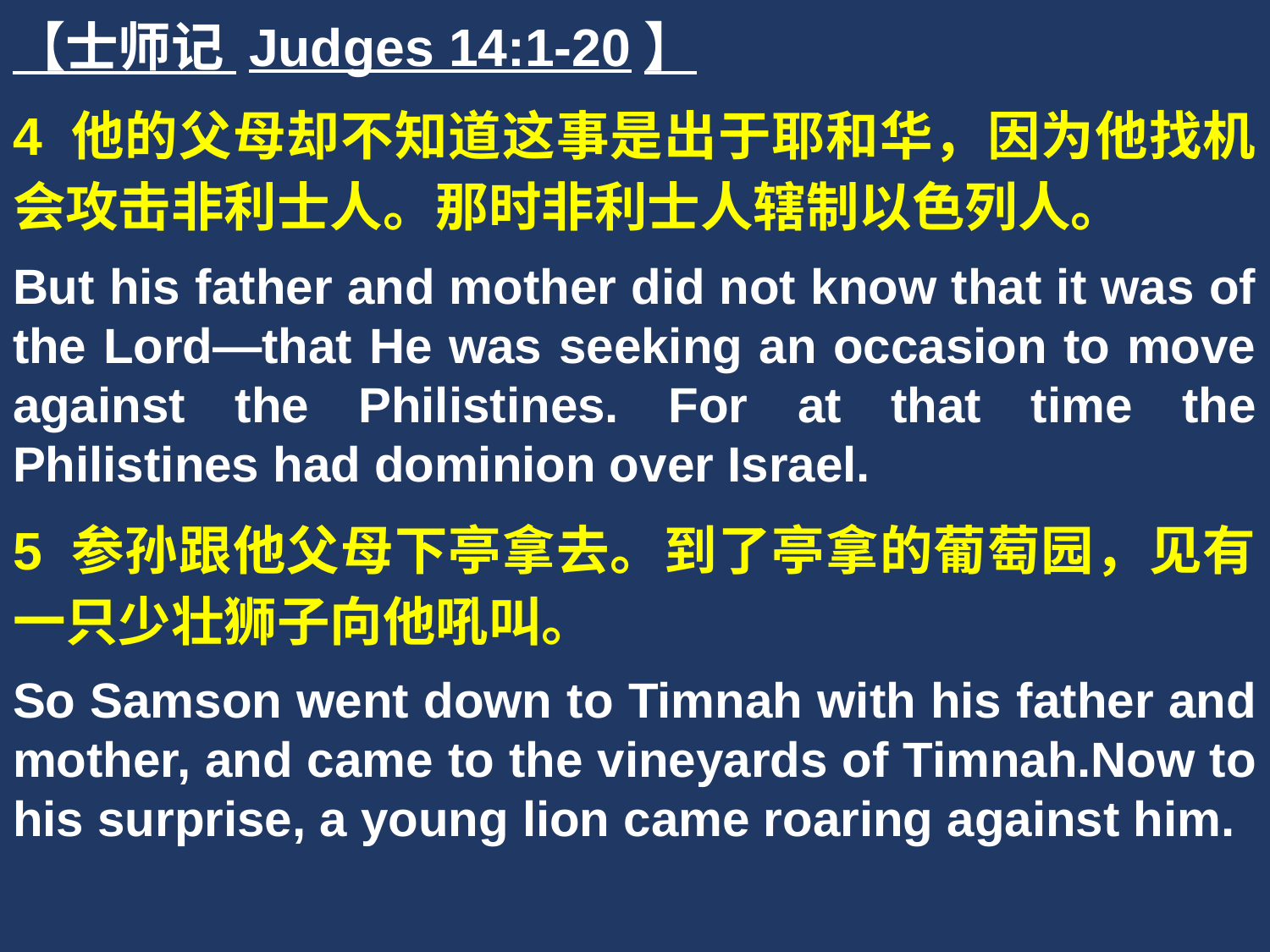

【士师记 Judges 14:1-20】
4 他的父母却不知道这事是出于耶和华，因为他找机会攻击非利士人。那时非利士人辖制以色列人。
But his father and mother did not know that it was of the Lord—that He was seeking an occasion to move against the Philistines. For at that time the Philistines had dominion over Israel.
5 参孙跟他父母下亭拿去。到了亭拿的葡萄园，见有一只少壮狮子向他吼叫。
So Samson went down to Timnah with his father and mother, and came to the vineyards of Timnah.Now to his surprise, a young lion came roaring against him.